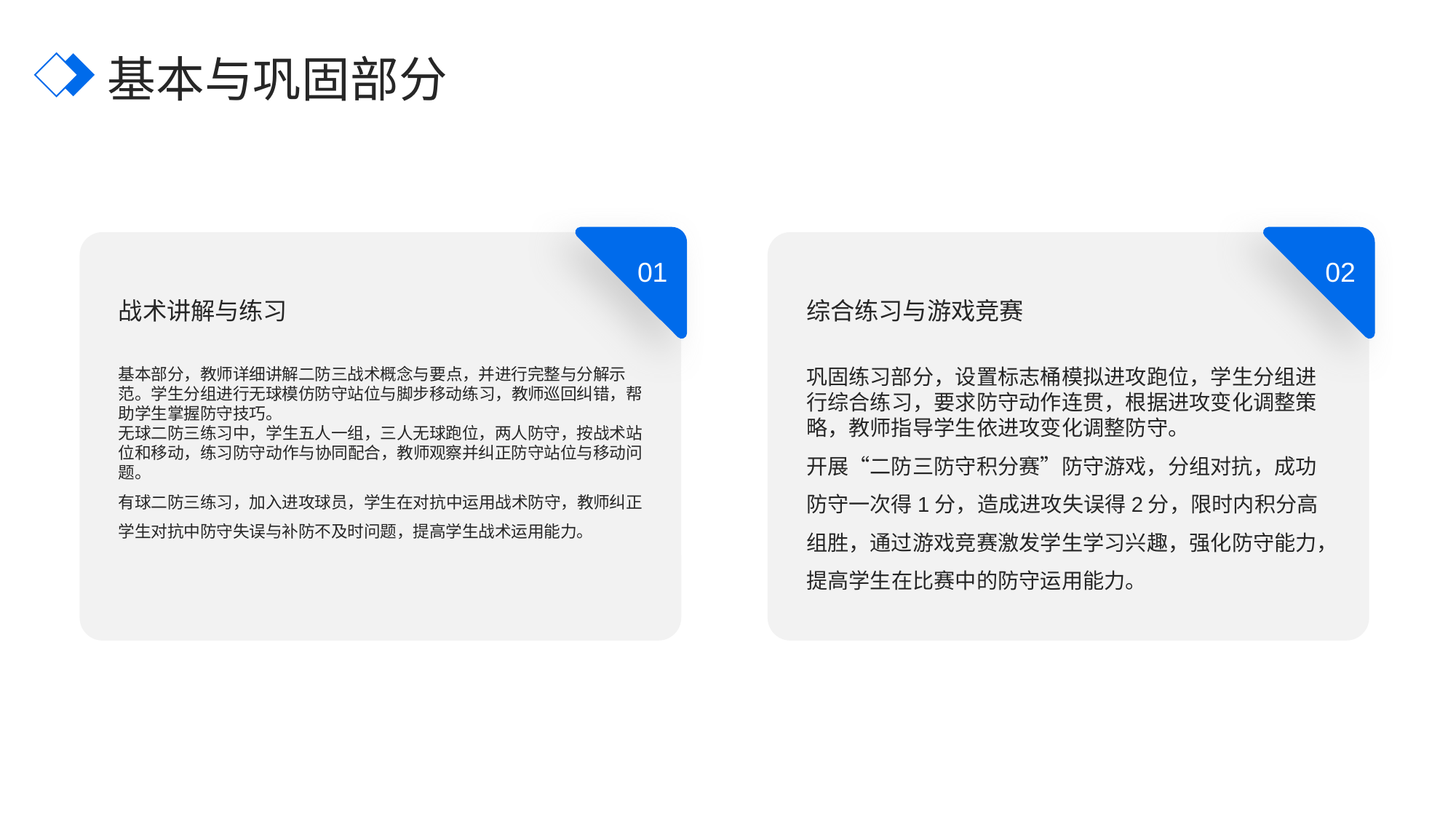

基本与巩固部分

01
02
战术讲解与练习
综合练习与游戏竞赛
基本部分，教师详细讲解二防三战术概念与要点，并进行完整与分解示范。学生分组进行无球模仿防守站位与脚步移动练习，教师巡回纠错，帮助学生掌握防守技巧。
无球二防三练习中，学生五人一组，三人无球跑位，两人防守，按战术站位和移动，练习防守动作与协同配合，教师观察并纠正防守站位与移动问题。
有球二防三练习，加入进攻球员，学生在对抗中运用战术防守，教师纠正学生对抗中防守失误与补防不及时问题，提高学生战术运用能力。
巩固练习部分，设置标志桶模拟进攻跑位，学生分组进行综合练习，要求防守动作连贯，根据进攻变化调整策略，教师指导学生依进攻变化调整防守。
开展“二防三防守积分赛”防守游戏，分组对抗，成功防守一次得1分，造成进攻失误得2分，限时内积分高组胜，通过游戏竞赛激发学生学习兴趣，强化防守能力，提高学生在比赛中的防守运用能力。